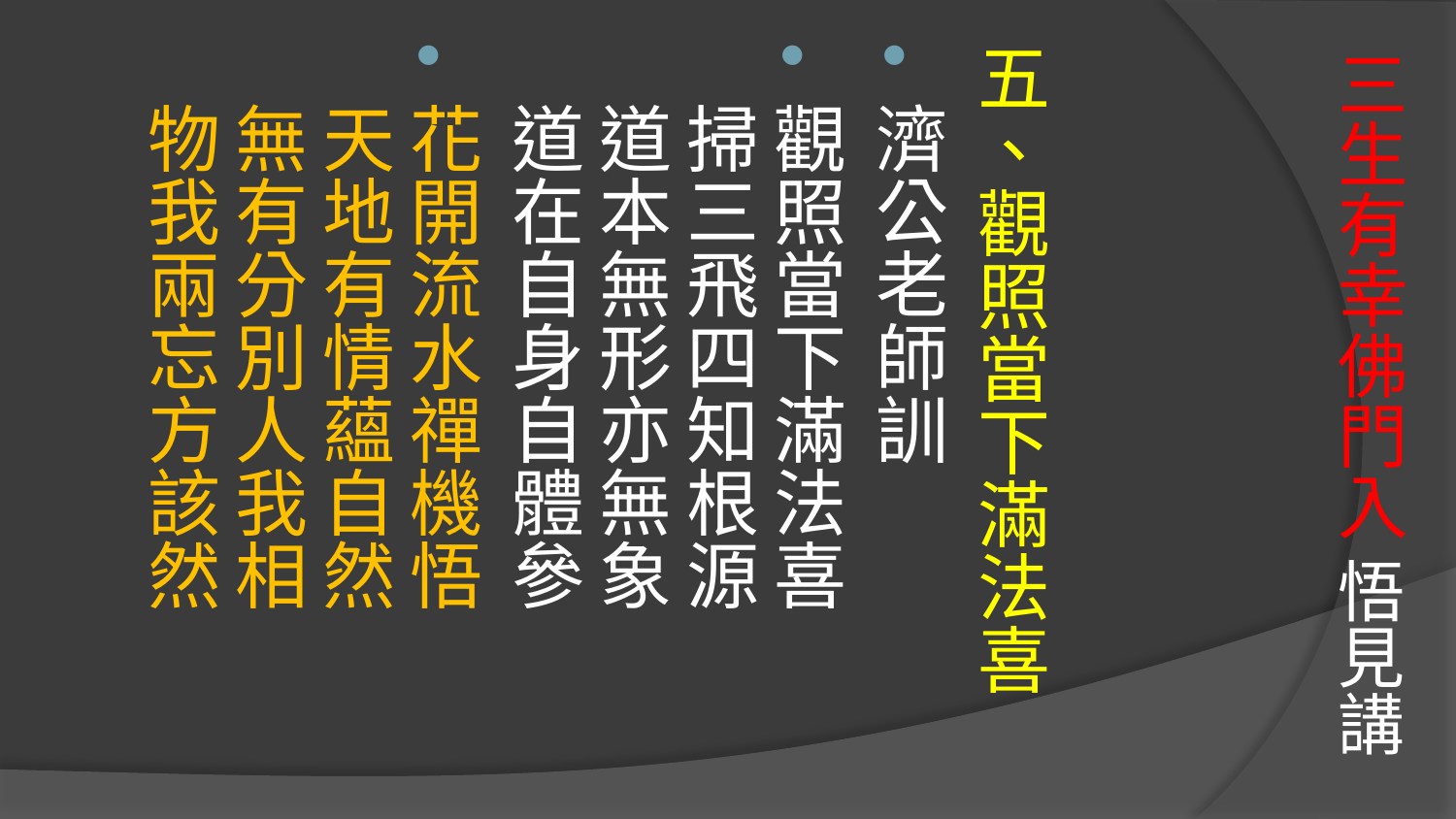

# 三生有幸佛門入 悟見講
五、觀照當下滿法喜
濟公老師訓
觀照當下滿法喜　    掃三飛四知根源
道本無形亦無象　     道在自身自體參
花開流水禪機悟　    天地有情蘊自然
無有分別人我相　   物我兩忘方該然